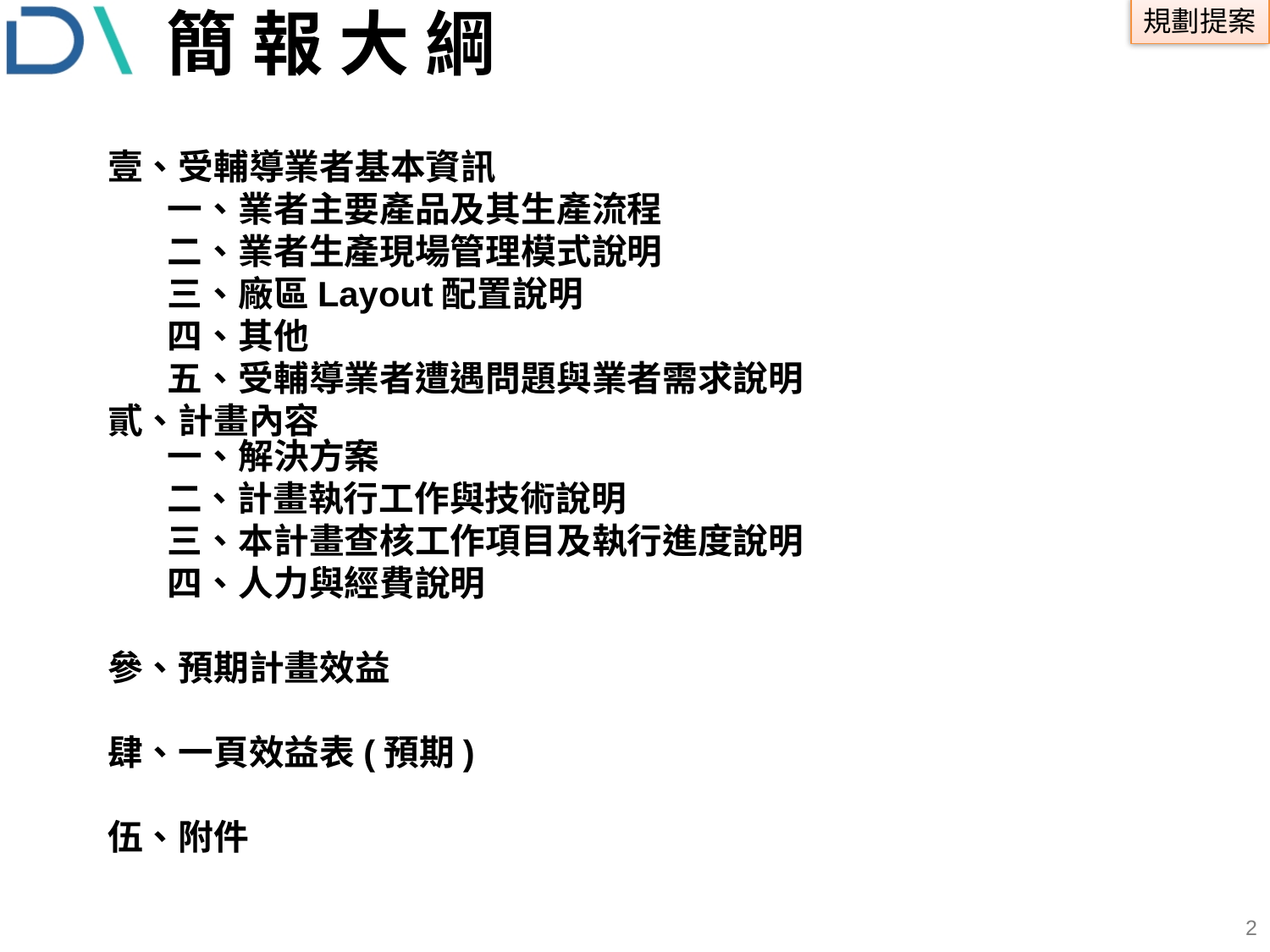

# 簡 報 大 綱
壹、受輔導業者基本資訊
一、業者主要產品及其生產流程
二、業者生產現場管理模式說明
三、廠區Layout配置說明
四、其他
五、受輔導業者遭遇問題與業者需求說明
貳、計畫內容
一、解決方案
二、計畫執行工作與技術說明
三、本計畫查核工作項目及執行進度說明
四、人力與經費說明

參、預期計畫效益

肆、一頁效益表(預期)

伍、附件

2